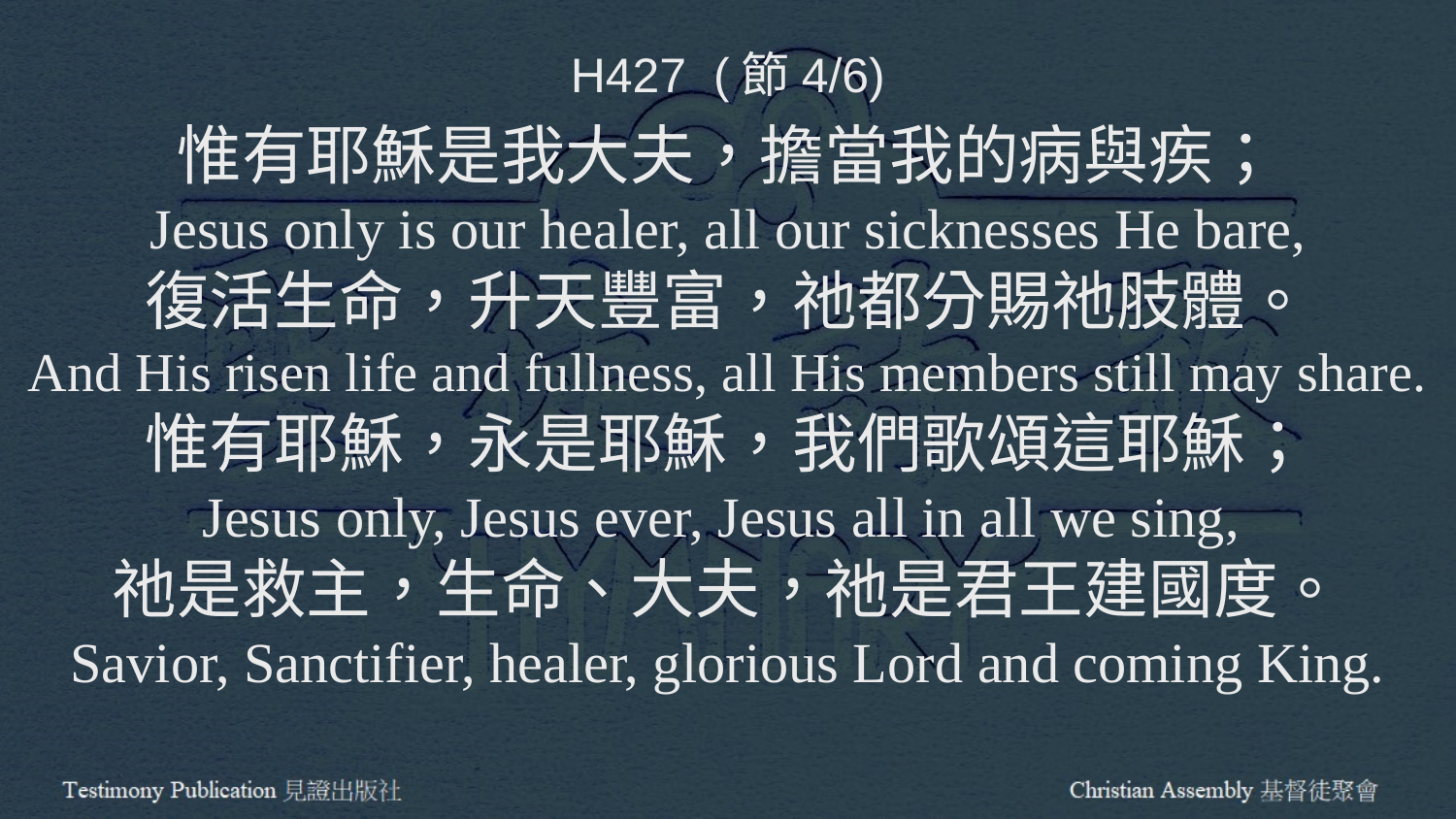

H427  (節4/6)
惟有耶穌是我大夫，擔當我的病與疾；
Jesus only is our healer, all our sicknesses He bare,
復活生命，升天豐富，祂都分賜祂肢體。
And His risen life and fullness, all His members still may share.
惟有耶穌，永是耶穌，我們歌頌這耶穌；
Jesus only, Jesus ever, Jesus all in all we sing,
祂是救主，生命、大夫，祂是君王建國度。
Savior, Sanctifier, healer, glorious Lord and coming King.